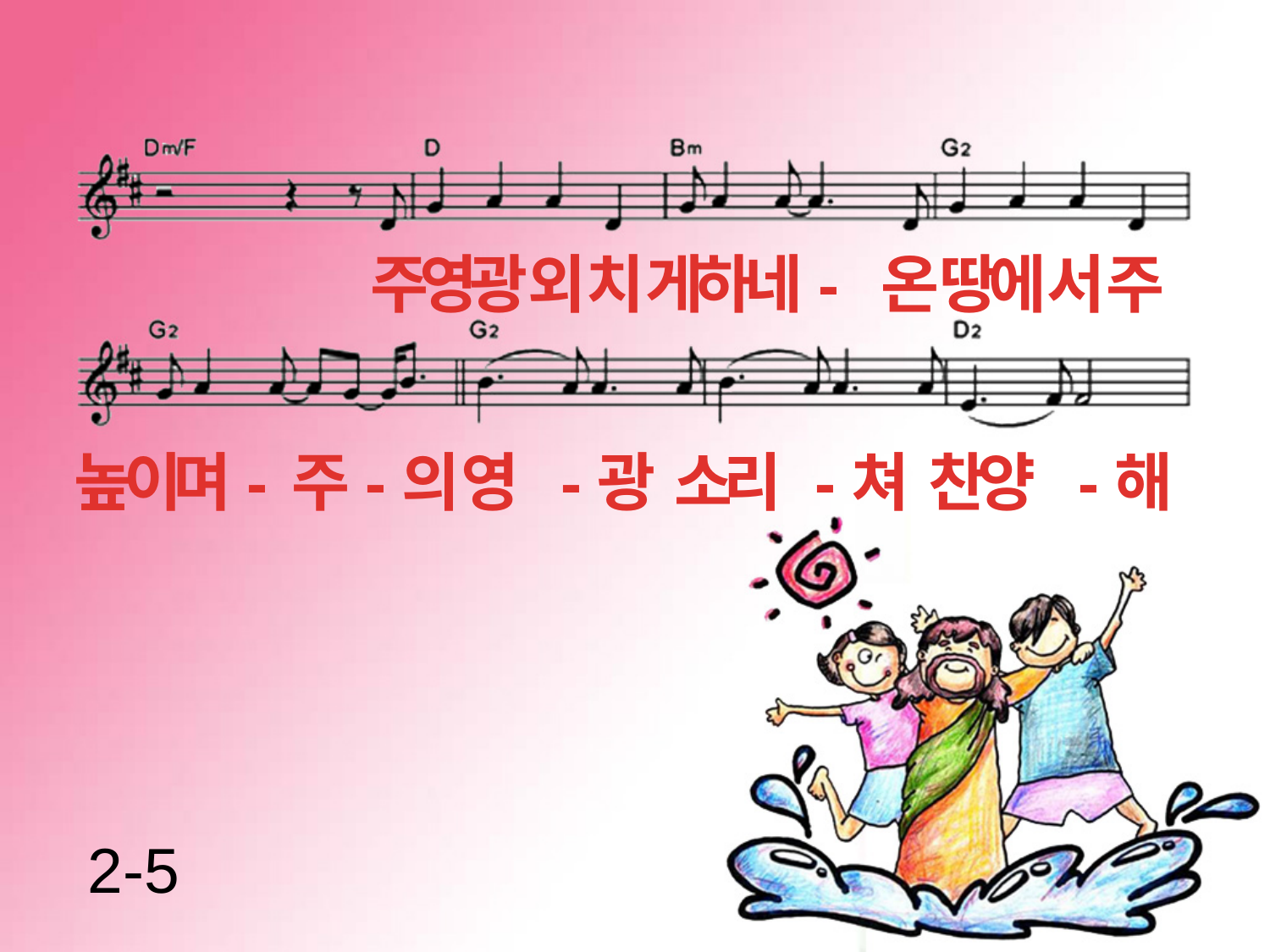

주영광 외 치 게하네-   온 땅에 서 주
높이며- 주-의 영   -광   소리  -쳐   찬양   -해
2-5